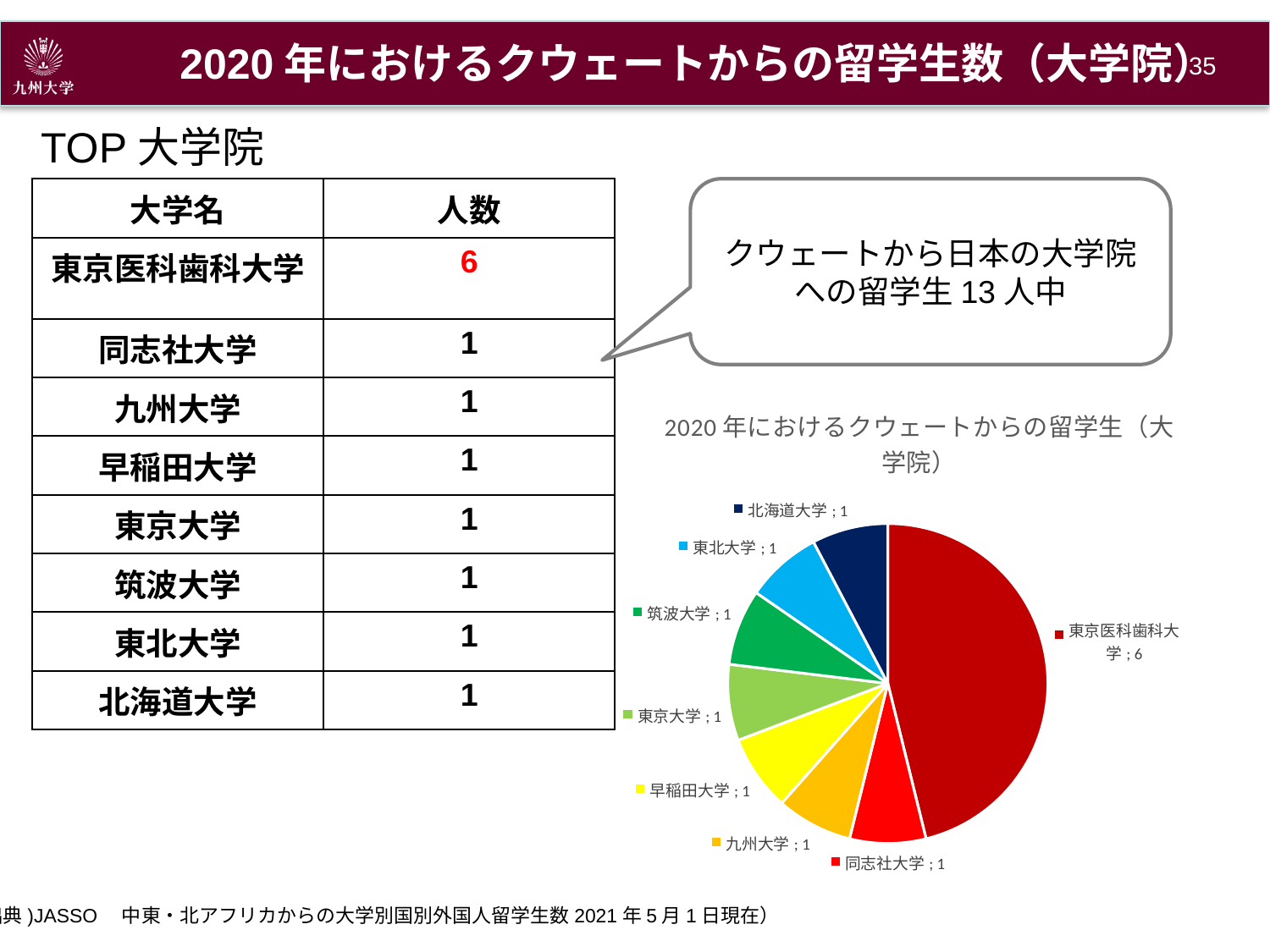

2020年におけるクウェートからの留学生数（大学院）
35
TOP大学院
クウェートから日本の大学院への留学生13人中
| 大学名 | 人数 |
| --- | --- |
| 東京医科歯科大学 | 6 |
| 同志社大学 | 1 |
| 九州大学 | 1 |
| 早稲田大学 | 1 |
| 東京大学 | 1 |
| 筑波大学 | 1 |
| 東北大学 | 1 |
| 北海道大学 | 1 |

### Chart:

| Category |  |
|---|---|
| 東京医科歯科大学 | 6.0 |
| 同志社大学 | 1.0 |
| 九州大学 | 1.0 |
| 早稲田大学 | 1.0 |
| 東京大学 | 1.0 |
| 筑波大学 | 1.0 |
| 東北大学 | 1.0 |
| 北海道大学 | 1.0 |
(出典)JASSO　中東・北アフリカからの大学別国別外国人留学生数2021年5月1日現在）